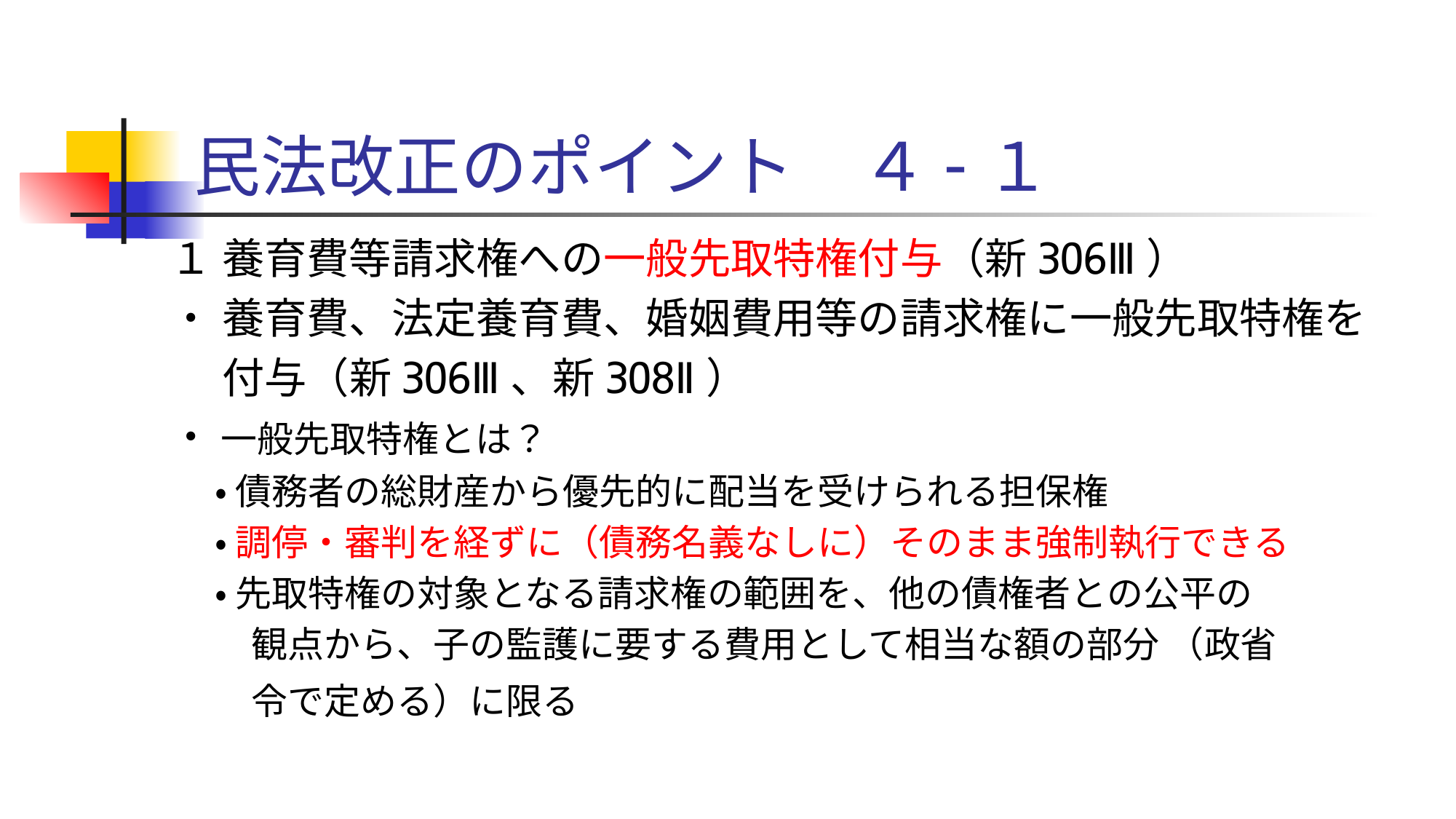

# 民法改正のポイント　４-１
１ 養育費等請求権への⼀般先取特権付与（新306Ⅲ）
・ 養育費、法定養育費、婚姻費用等の請求権に一般先取特権を
　 付与（新306Ⅲ、新308Ⅱ）
・ 一般先取特権とは？
　 • 債務者の総財産から優先的に配当を受けられる担保権
　 • 調停・審判を経ずに（債務名義なしに）そのまま強制執行できる
　 • 先取特権の対象となる請求権の範囲を、他の債権者との公平の
　　 観点から、子の監護に要する費用として相当な額の部分 （政省
　　 令で定める）に限る